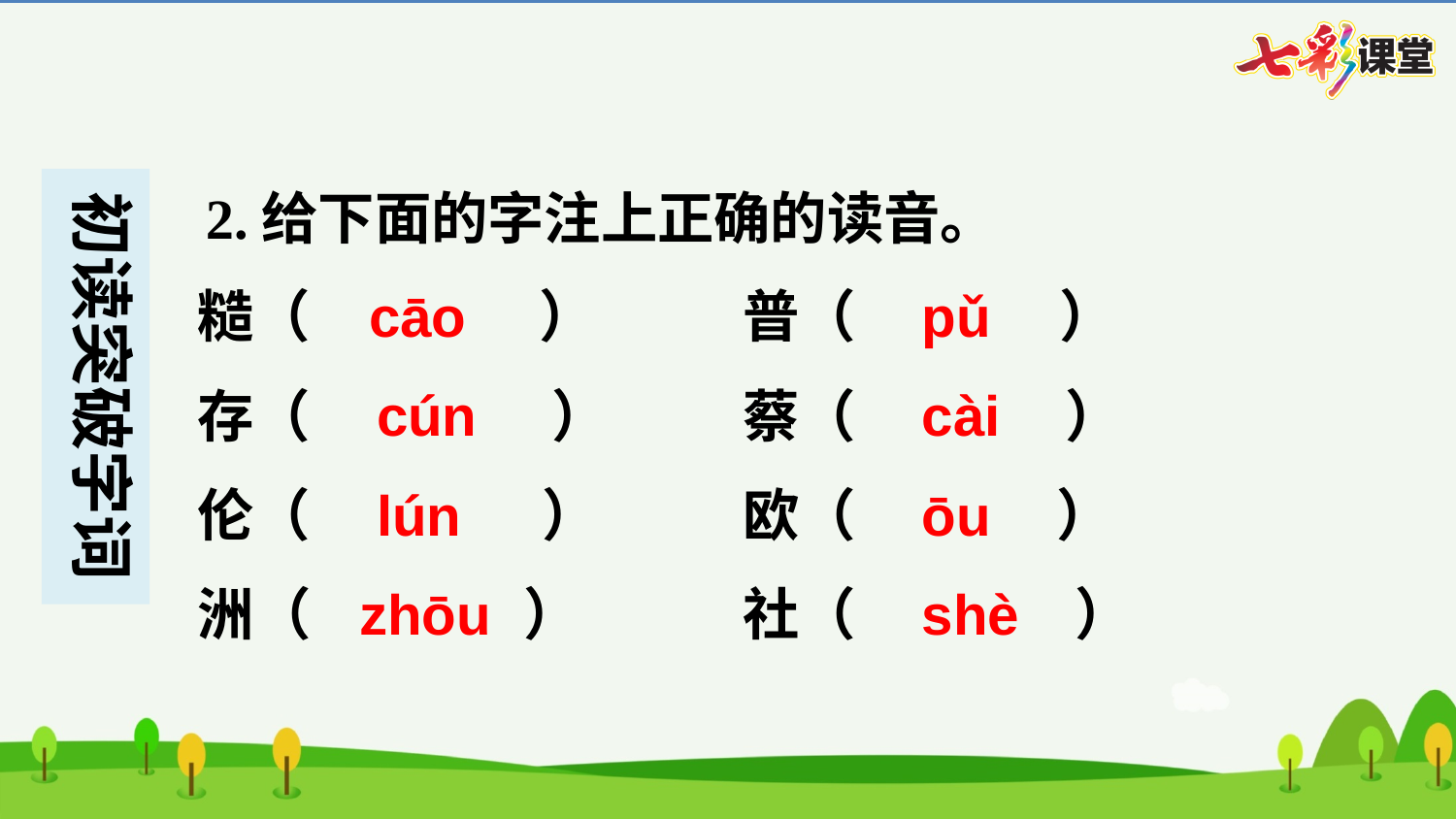

2.给下面的字注上正确的读音。
cāo
pǔ
糙（　chug  ）	普（　pǔ　）
cún
cài
存（　cún　 ）	蔡（　cài　）
lún
ōu
伦（　lún　 ）	欧（　ōu　）
zhōu
shè
洲（ zhōu　）	社（　shè　）